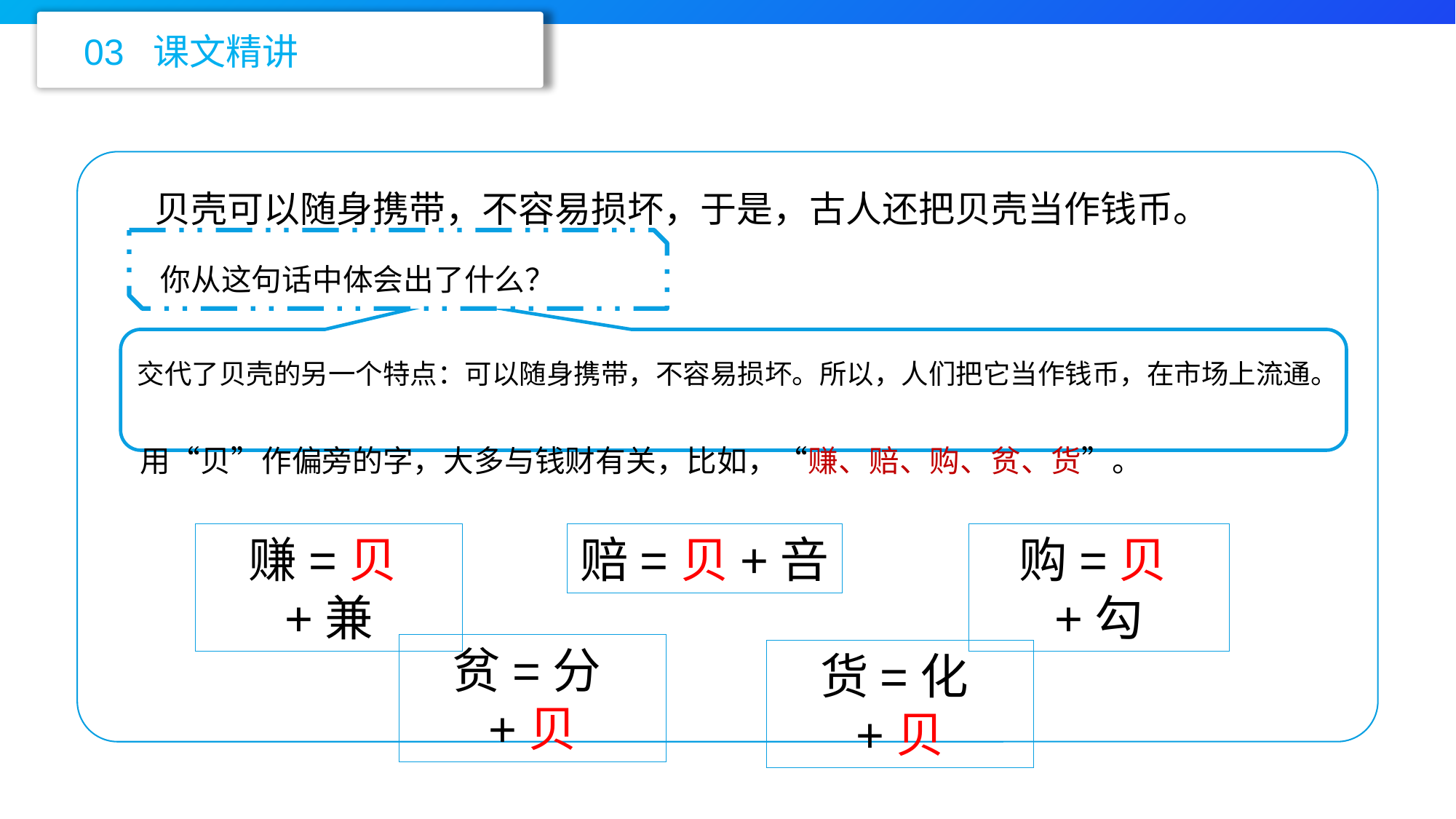

03  课文精讲
贝壳可以随身携带，不容易损坏，于是，古人还把贝壳当作钱币。
 你从这句话中体会出了什么？
交代了贝壳的另一个特点：可以随身携带，不容易损坏。所以，人们把它当作钱币，在市场上流通。
用“贝”作偏旁的字，大多与钱财有关，比如，“赚、赔、购、贫、货”。
赚=贝+兼
赔=贝+咅
购=贝+勾
贫=分+贝
货=化+贝